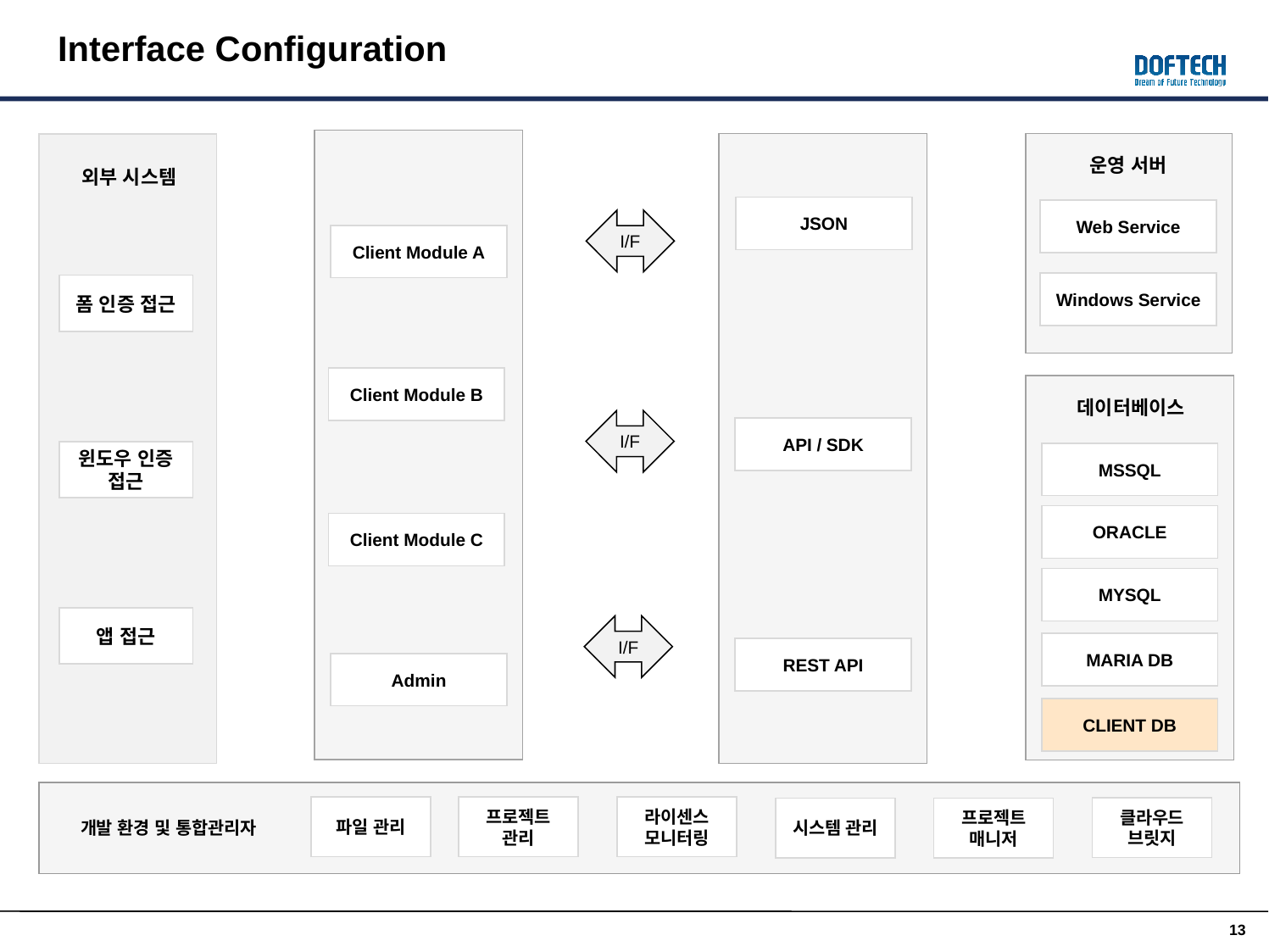

Interface Configuration

운영 서버
외부 시스템
JSON
Web Service
I/F
Client Module A
Windows Service
폼 인증 접근
Client Module B

데이터베이스
I/F
API / SDK
윈도우 인증
접근
MSSQL
ORACLE
Client Module C
MYSQL
앱 접근
I/F
MARIA DB
REST API
Admin
CLIENT DB

파일 관리
라이센스
모니터링
프로젝트
관리
클라우드
브릿지
시스템 관리
프로젝트
매니저
개발 환경 및 통합관리자